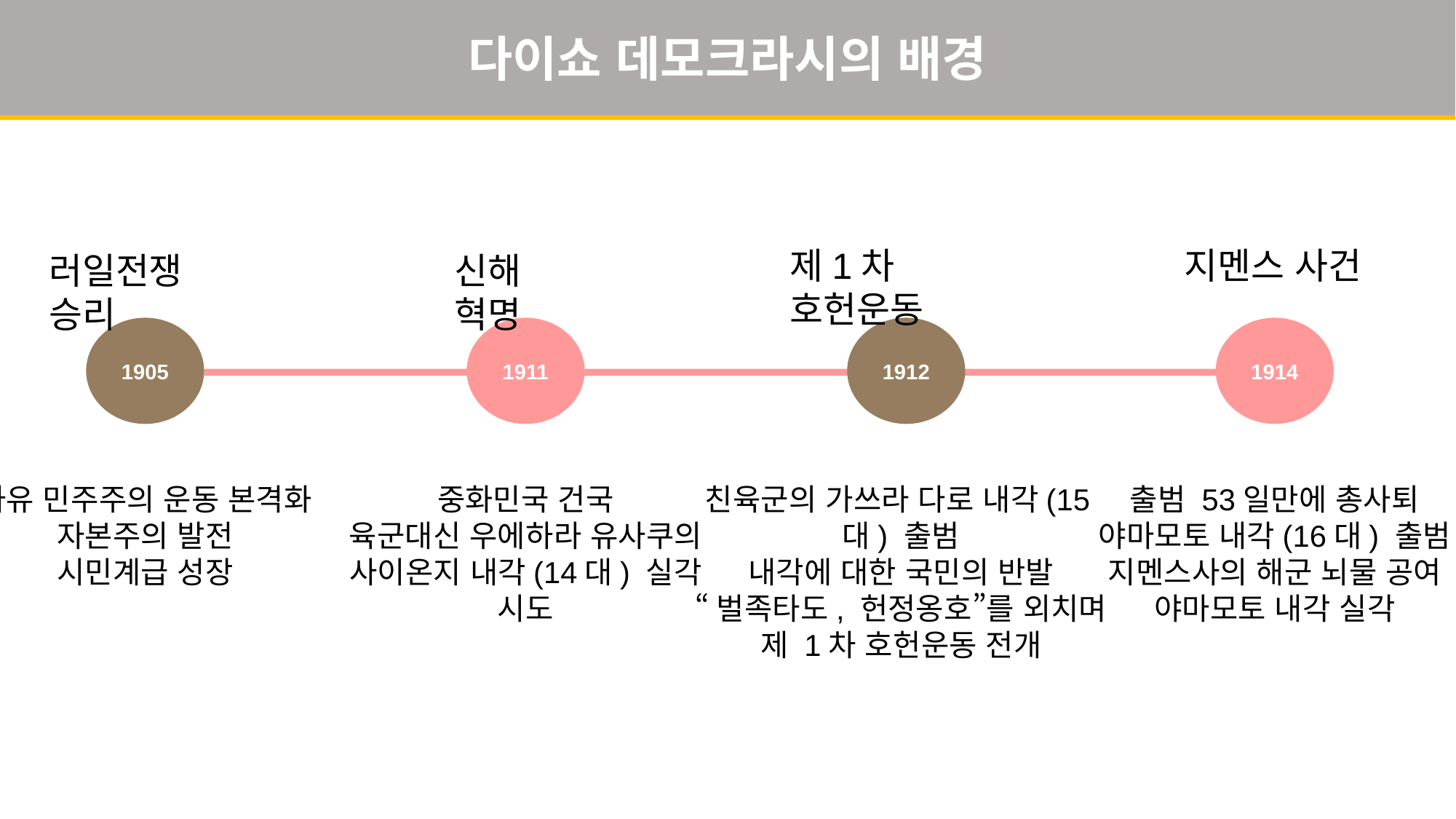

다이쇼 데모크라시의 배경
지멘스 사건
제1차 호헌운동
신해 혁명
러일전쟁 승리
1905
1911
1912
1914

중화민국 건국
육군대신 우에하라 유사쿠의
사이온지 내각(14대) 실각 시도
친육군의 가쓰라 다로 내각(15대) 출범
내각에 대한 국민의 반발
“벌족타도, 헌정옹호”를 외치며
제 1차 호헌운동 전개
자유 민주주의 운동 본격화
자본주의 발전
시민계급 성장
출범 53일만에 총사퇴
야마모토 내각(16대) 출범
지멘스사의 해군 뇌물 공여
야마모토 내각 실각